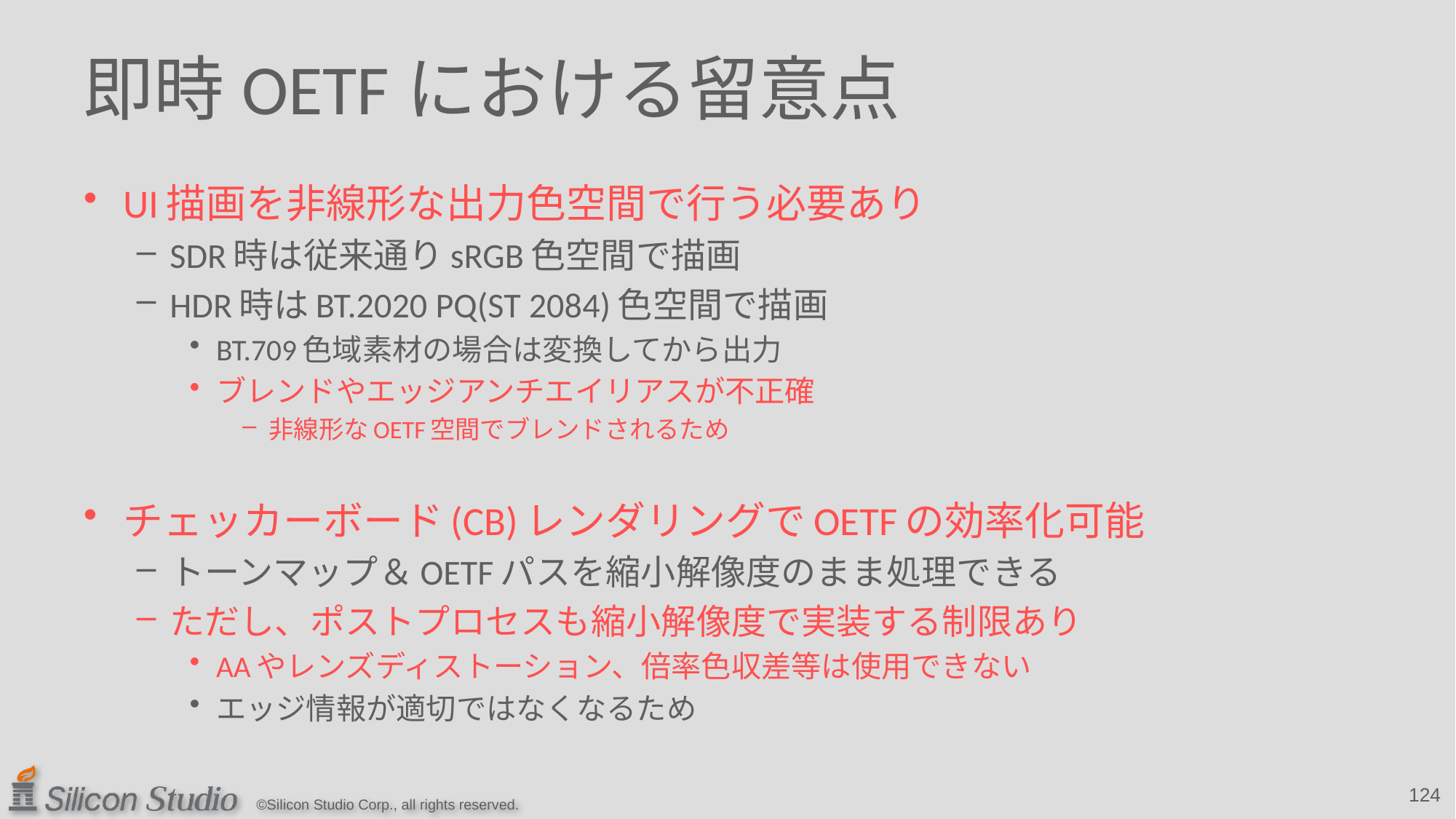

# 即時OETFにおける留意点
UI描画を非線形な出力色空間で行う必要あり
SDR時は従来通りsRGB色空間で描画
HDR時はBT.2020 PQ(ST 2084)色空間で描画
BT.709色域素材の場合は変換してから出力
ブレンドやエッジアンチエイリアスが不正確
非線形なOETF空間でブレンドされるため

チェッカーボード(CB)レンダリングでOETFの効率化可能
トーンマップ＆OETFパスを縮小解像度のまま処理できる
ただし、ポストプロセスも縮小解像度で実装する制限あり
AAやレンズディストーション、倍率色収差等は使用できない
エッジ情報が適切ではなくなるため
124